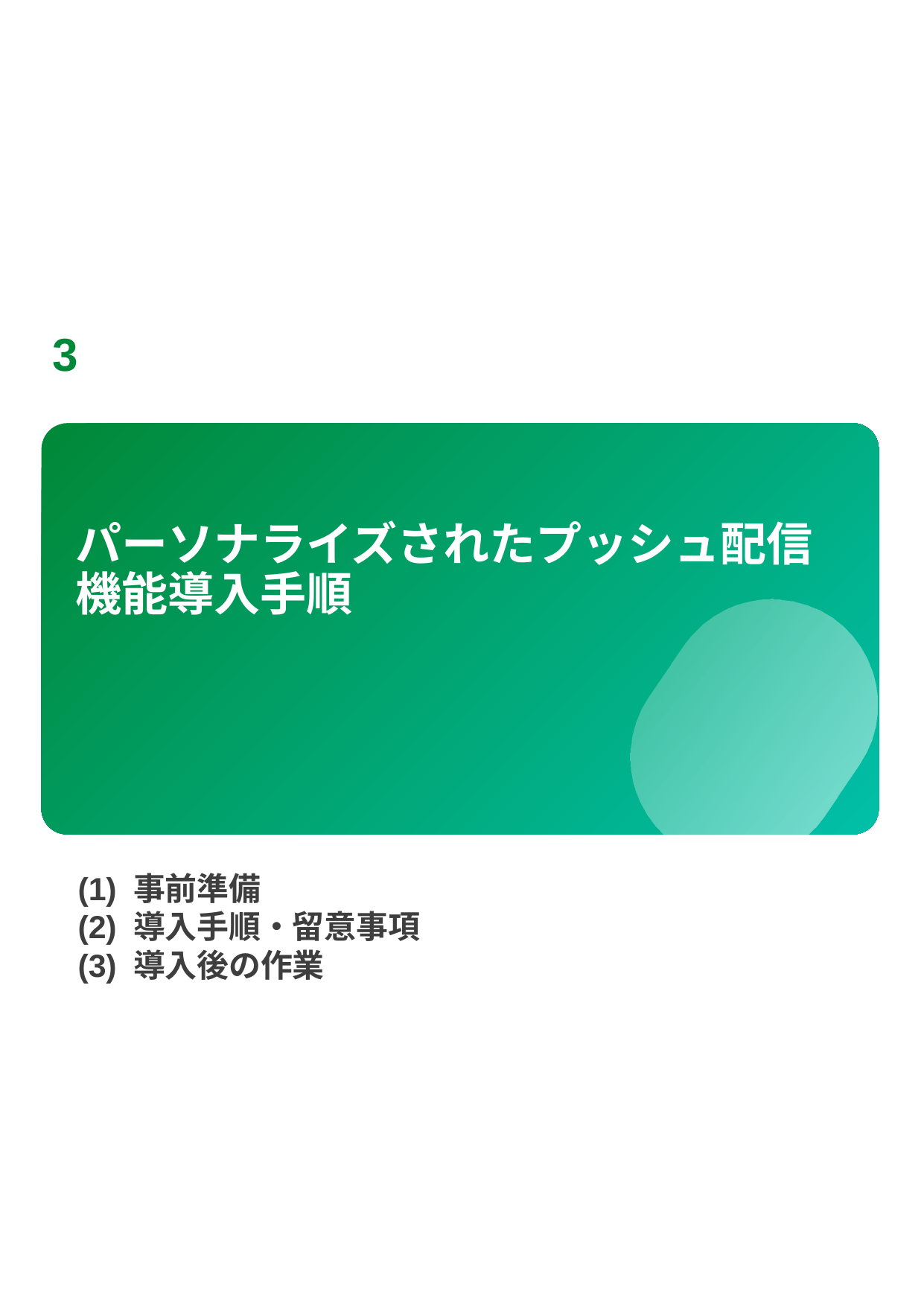

3
# パーソナライズされたプッシュ配信機能導入手順
(1) 事前準備
(2) 導入手順・留意事項
(3) 導入後の作業